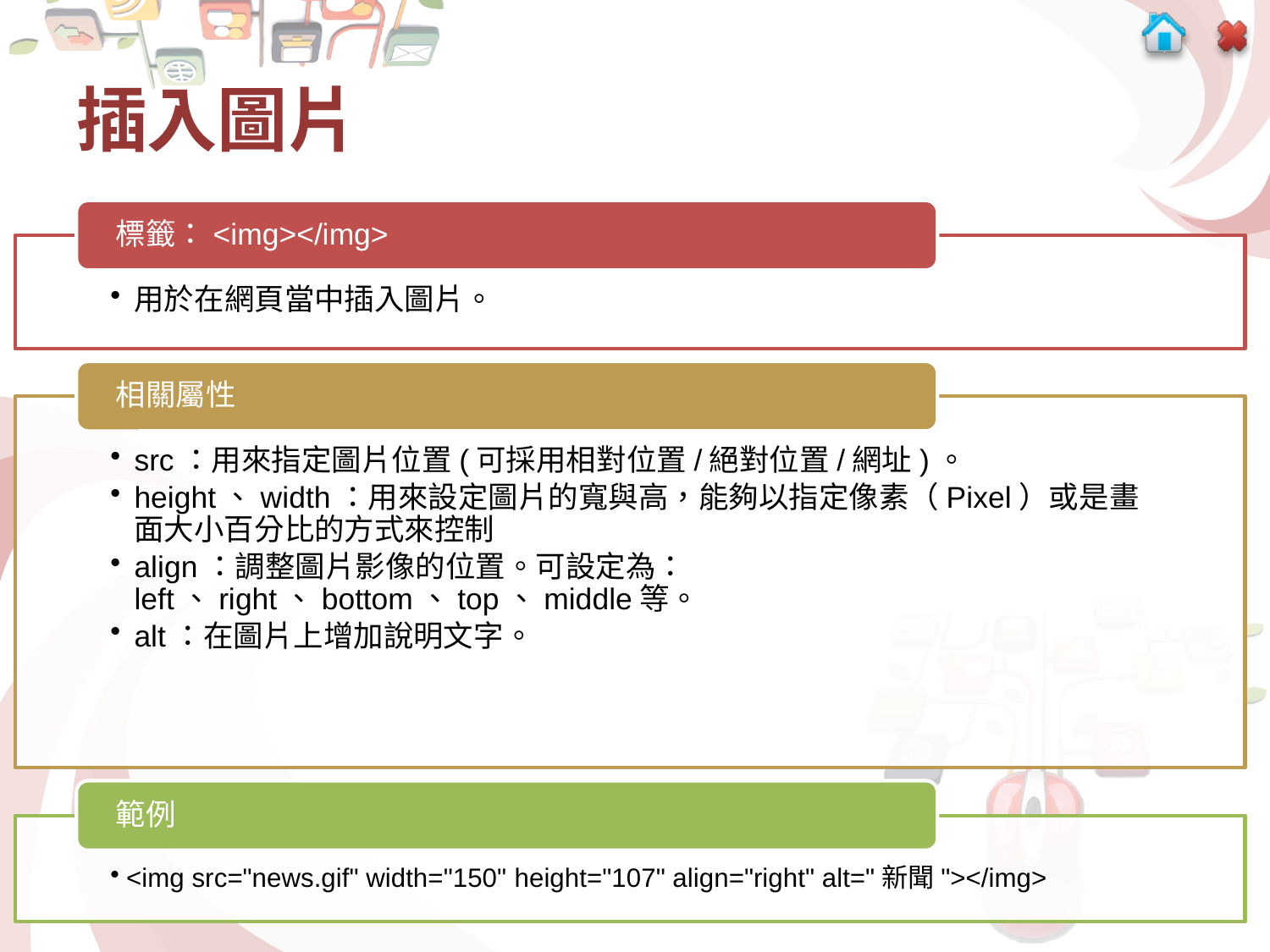

# 插入圖片
用於在網頁當中插入圖片。
標籤：<img></img>
src：用來指定圖片位置(可採用相對位置/絕對位置/網址)。
height、width：用來設定圖片的寬與高，能夠以指定像素（Pixel）或是畫面大小百分比的方式來控制
align：調整圖片影像的位置。可設定為：left、right、bottom、top、middle等。
alt：在圖片上增加說明文字。
相關屬性
<img src="news.gif" width="150" height="107" align="right" alt="新聞"></img>
範例